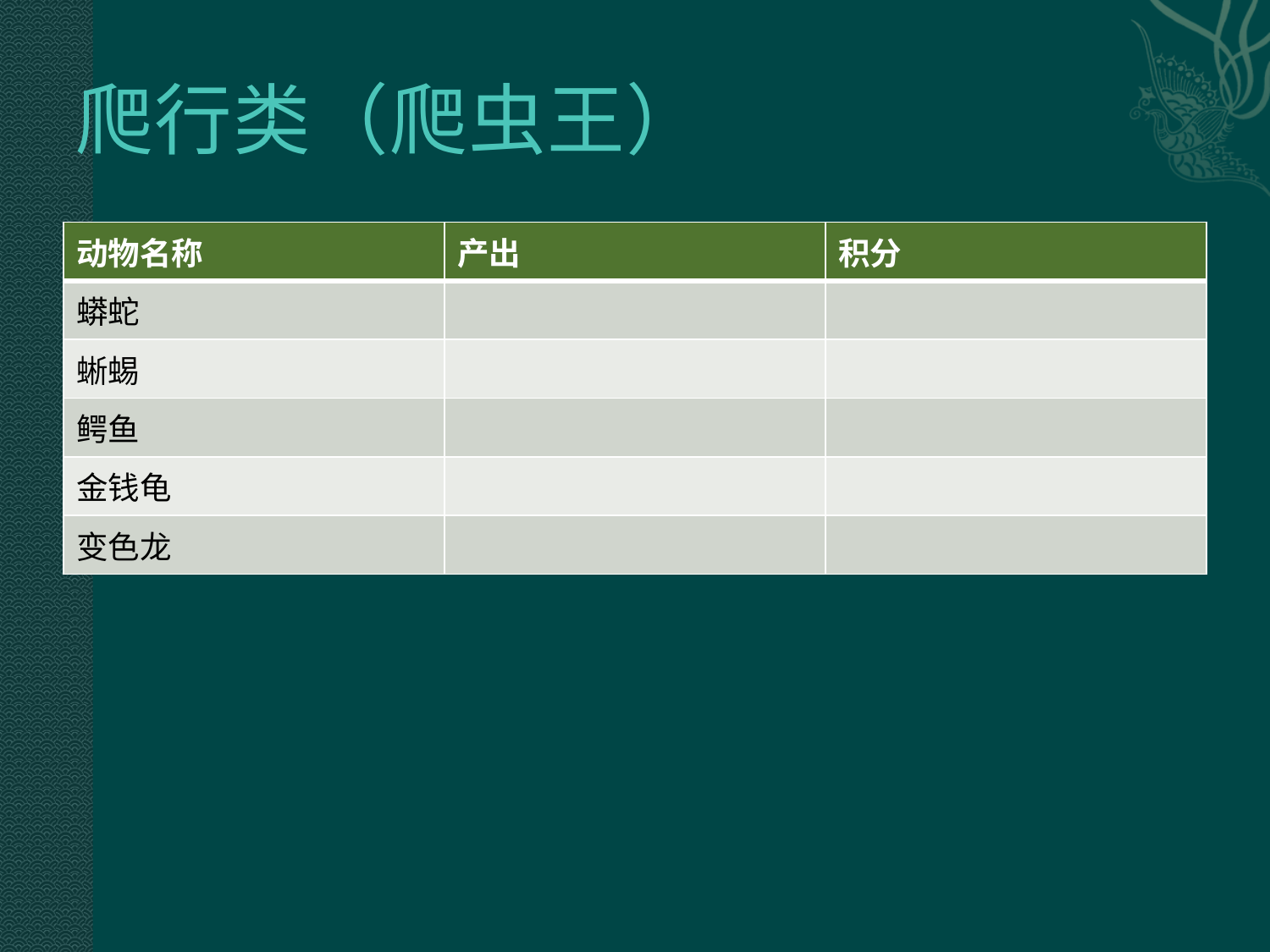

# 爬行类（爬虫王）
| 动物名称 | 产出 | 积分 |
| --- | --- | --- |
| 蟒蛇 |  |  |
| 蜥蜴 |  |  |
| 鳄鱼 |  |  |
| 金钱龟 |  |  |
| 变色龙 |  |  |